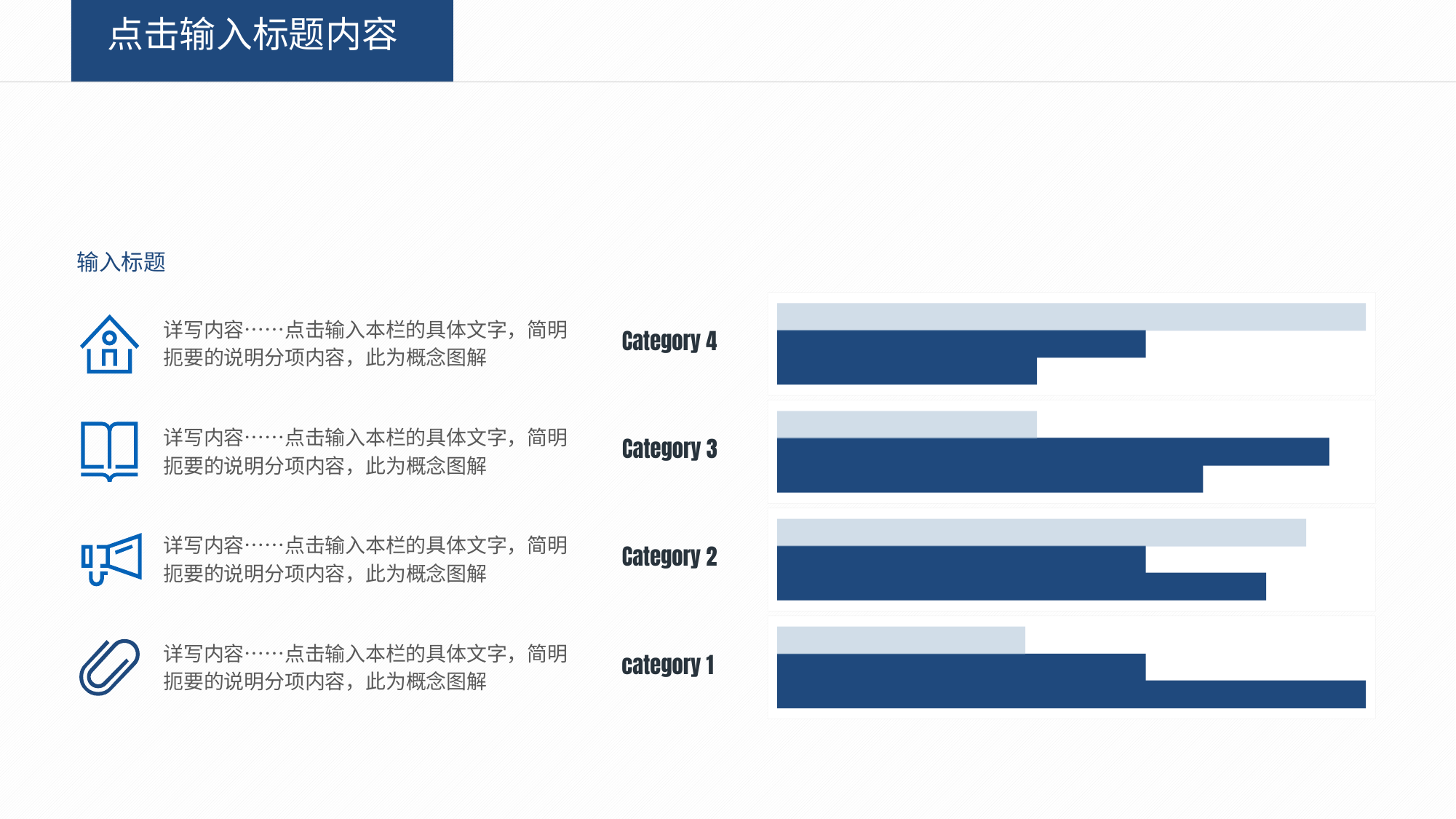

点击输入标题内容
输入标题

详写内容……点击输入本栏的具体文字，简明扼要的说明分项内容，此为概念图解

Category 4

详写内容……点击输入本栏的具体文字，简明扼要的说明分项内容，此为概念图解

Category 3

详写内容……点击输入本栏的具体文字，简明扼要的说明分项内容，此为概念图解

Category 2

详写内容……点击输入本栏的具体文字，简明扼要的说明分项内容，此为概念图解

category 1